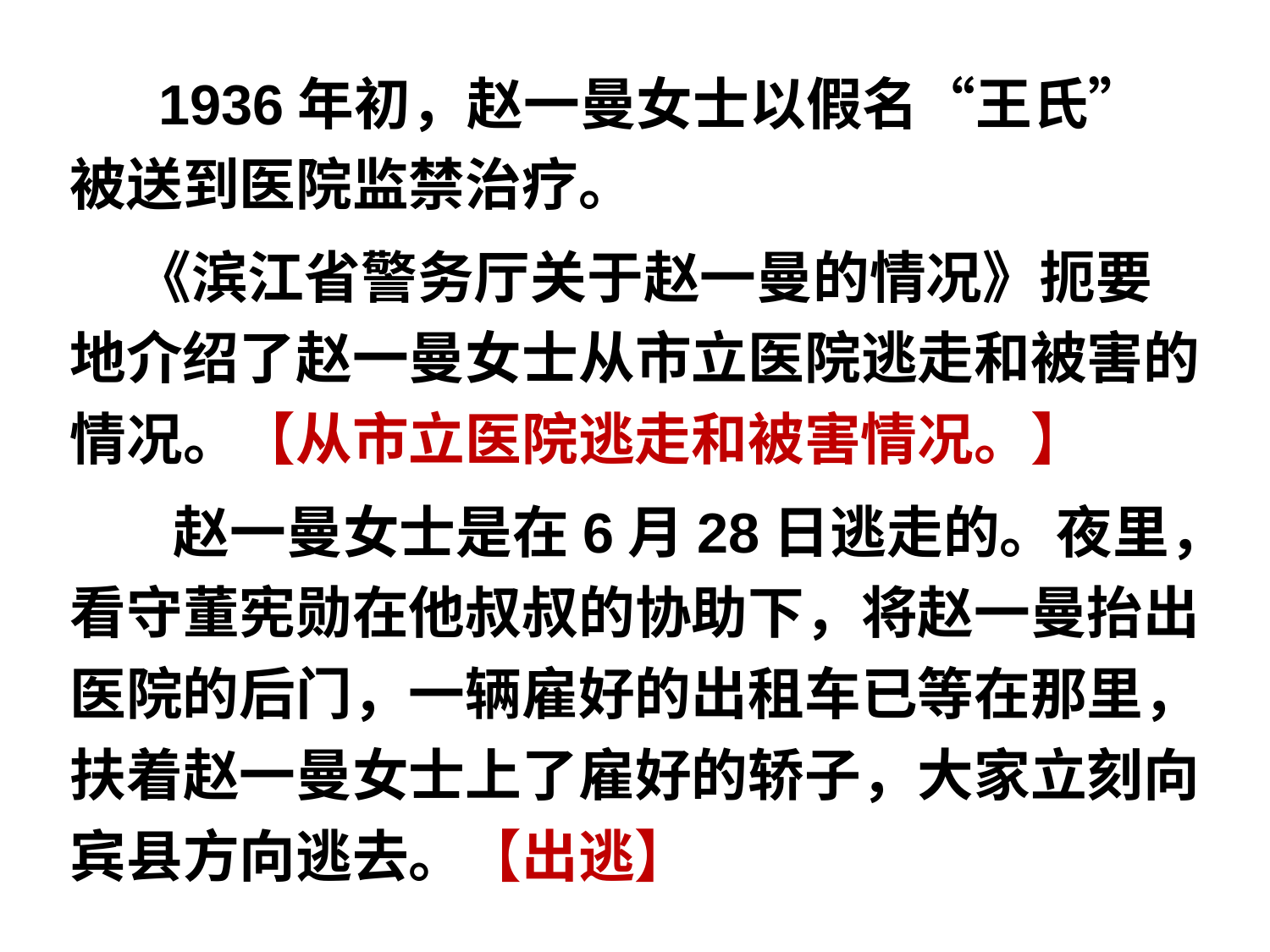

1936年初，赵一曼女士以假名“王氏”被送到医院监禁治疗。
    《滨江省警务厅关于赵一曼的情况》扼要地介绍了赵一曼女士从市立医院逃走和被害的情况。【从市立医院逃走和被害情况。】
       赵一曼女士是在6月28日逃走的。夜里，看守董宪勋在他叔叔的协助下，将赵一曼抬出医院的后门，一辆雇好的出租车已等在那里，扶着赵一曼女士上了雇好的轿子，大家立刻向宾县方向逃去。【出逃】